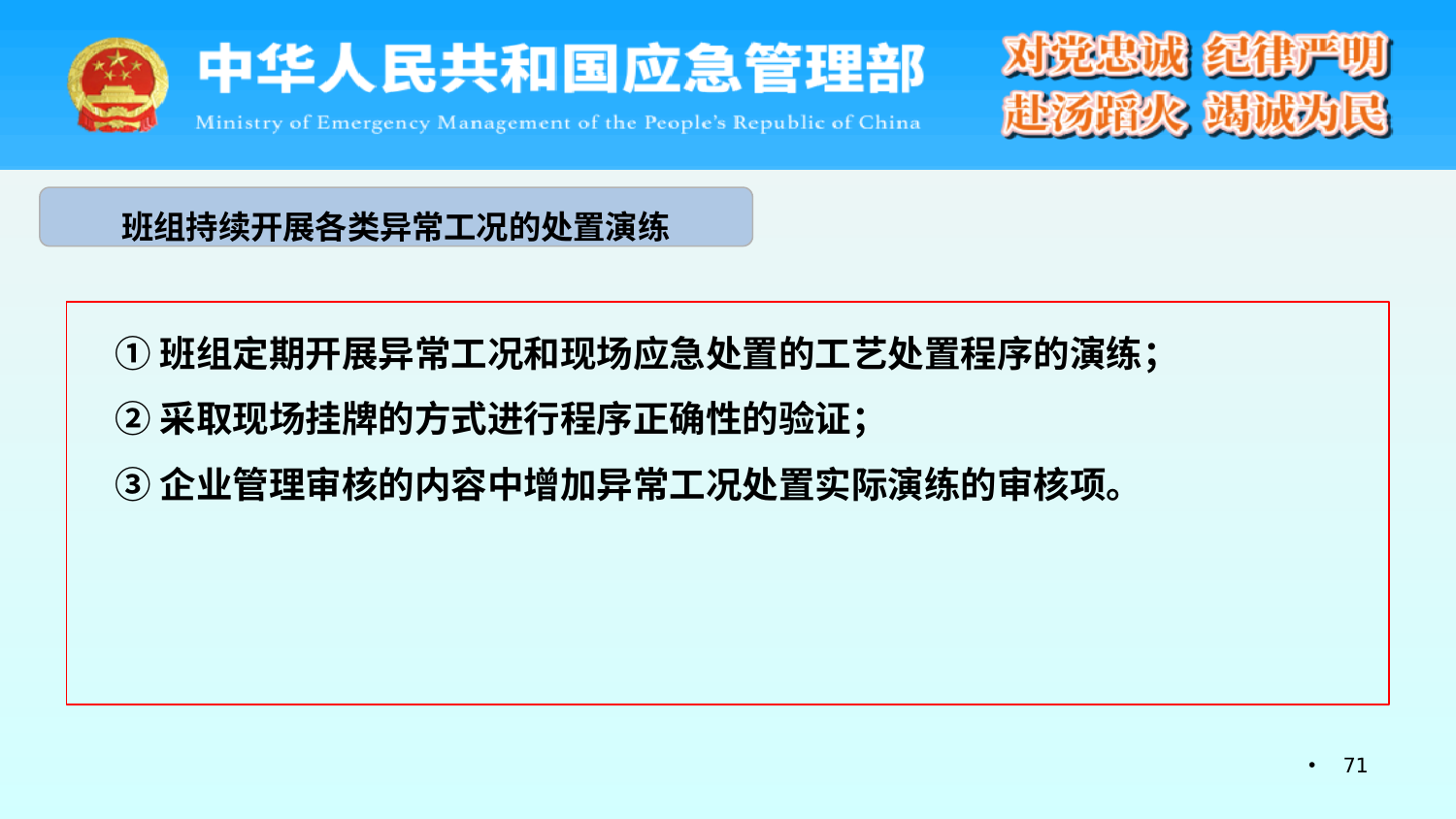

班组持续开展各类异常工况的处置演练

①班组定期开展异常工况和现场应急处置的工艺处置程序的演练；
②采取现场挂牌的方式进行程序正确性的验证；
③企业管理审核的内容中增加异常工况处置实际演练的审核项。
71